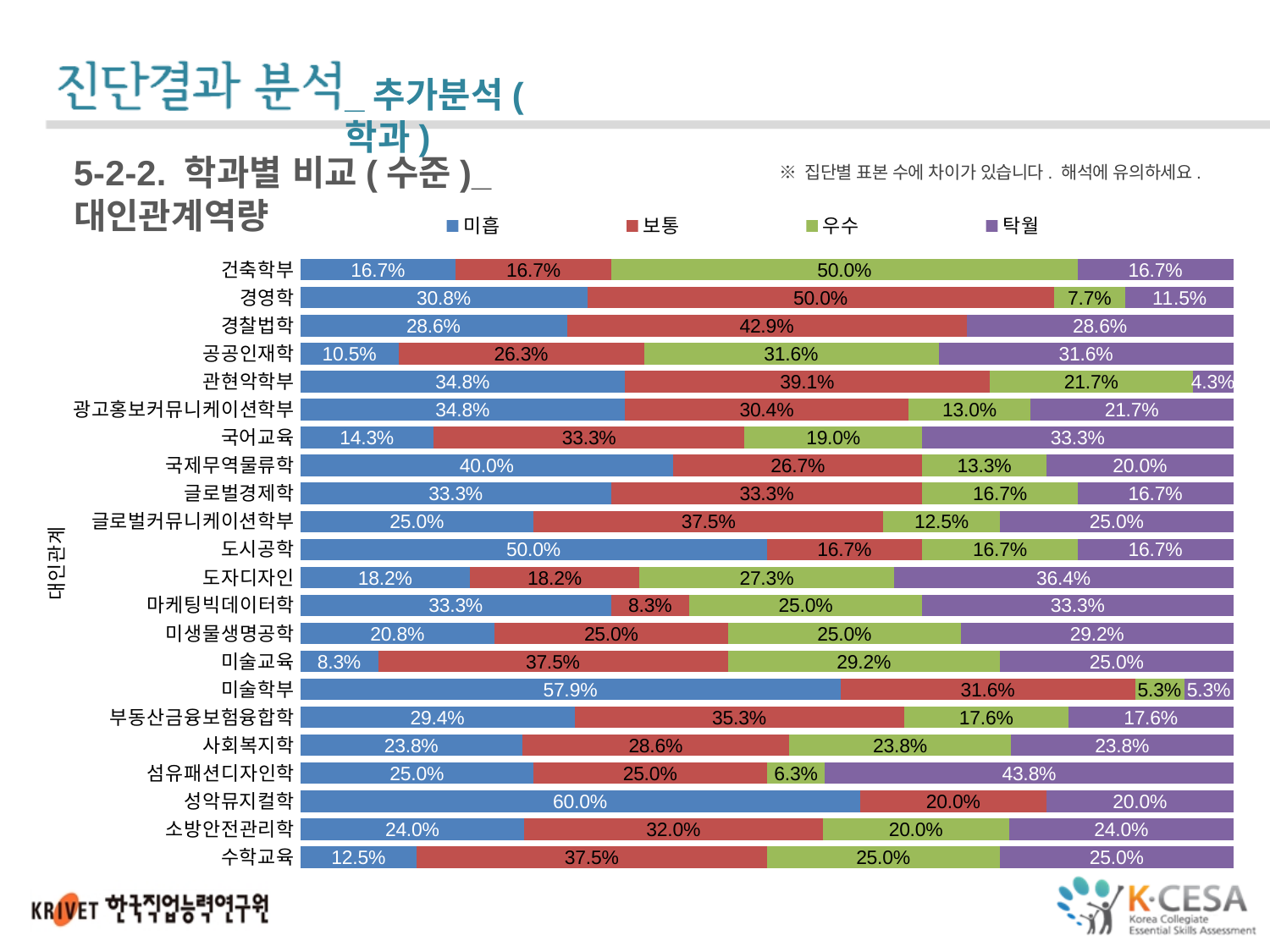

_추가분석(학과)
5-2-2. 학과별 비교(수준)_대인관계역량
※ 집단별 표본 수에 차이가 있습니다. 해석에 유의하세요.

### Chart

| Category | 미흡 | 보통 | 우수 | 탁월 |
|---|---|---|---|---|
| 건축학부 | 0.16666666666666663 | 0.16666666666666663 | 0.5 | 0.16666666666666663 |
| 경영학 | 0.3076923076923077 | 0.5 | 0.07692307692307693 | 0.11538461538461538 |
| 경찰법학 | 0.2857142857142857 | 0.42857142857142855 | None | 0.2857142857142857 |
| 공공인재학 | 0.10526315789473684 | 0.2631578947368421 | 0.3157894736842105 | 0.3157894736842105 |
| 관현악학부 | 0.34782608695652173 | 0.391304347826087 | 0.21739130434782608 | 0.043478260869565216 |
| 광고홍보커뮤니케이션학부 | 0.34782608695652173 | 0.30434782608695654 | 0.13043478260869565 | 0.21739130434782608 |
| 국어교육 | 0.14285714285714285 | 0.33333333333333326 | 0.19047619047619047 | 0.33333333333333326 |
| 국제무역물류학 | 0.4 | 0.26666666666666666 | 0.13333333333333333 | 0.2 |
| 글로벌경제학 | 0.33333333333333326 | 0.33333333333333326 | 0.16666666666666663 | 0.16666666666666663 |
| 글로벌커뮤니케이션학부 | 0.25 | 0.375 | 0.125 | 0.25 |
| 도시공학 | 0.5 | 0.16666666666666663 | 0.16666666666666663 | 0.16666666666666663 |
| 도자디자인 | 0.18181818181818182 | 0.18181818181818182 | 0.2727272727272727 | 0.36363636363636365 |
| 마케팅빅데이터학 | 0.33333333333333326 | 0.08333333333333331 | 0.25 | 0.33333333333333326 |
| 미생물생명공학 | 0.20833333333333337 | 0.25 | 0.25 | 0.2916666666666667 |
| 미술교육 | 0.08333333333333331 | 0.375 | 0.2916666666666667 | 0.25 |
| 미술학부 | 0.5789473684210527 | 0.3157894736842105 | 0.05263157894736842 | 0.05263157894736842 |
| 부동산금융보험융합학 | 0.29411764705882354 | 0.35294117647058826 | 0.17647058823529413 | 0.17647058823529413 |
| 사회복지학 | 0.23809523809523805 | 0.2857142857142857 | 0.23809523809523805 | 0.23809523809523805 |
| 섬유패션디자인학 | 0.25 | 0.25 | 0.0625 | 0.4375 |
| 성악뮤지컬학 | 0.6 | 0.2 | None | 0.2 |
| 소방안전관리학 | 0.24 | 0.32 | 0.2 | 0.24 |
| 수학교육 | 0.125 | 0.375 | 0.25 | 0.25 |